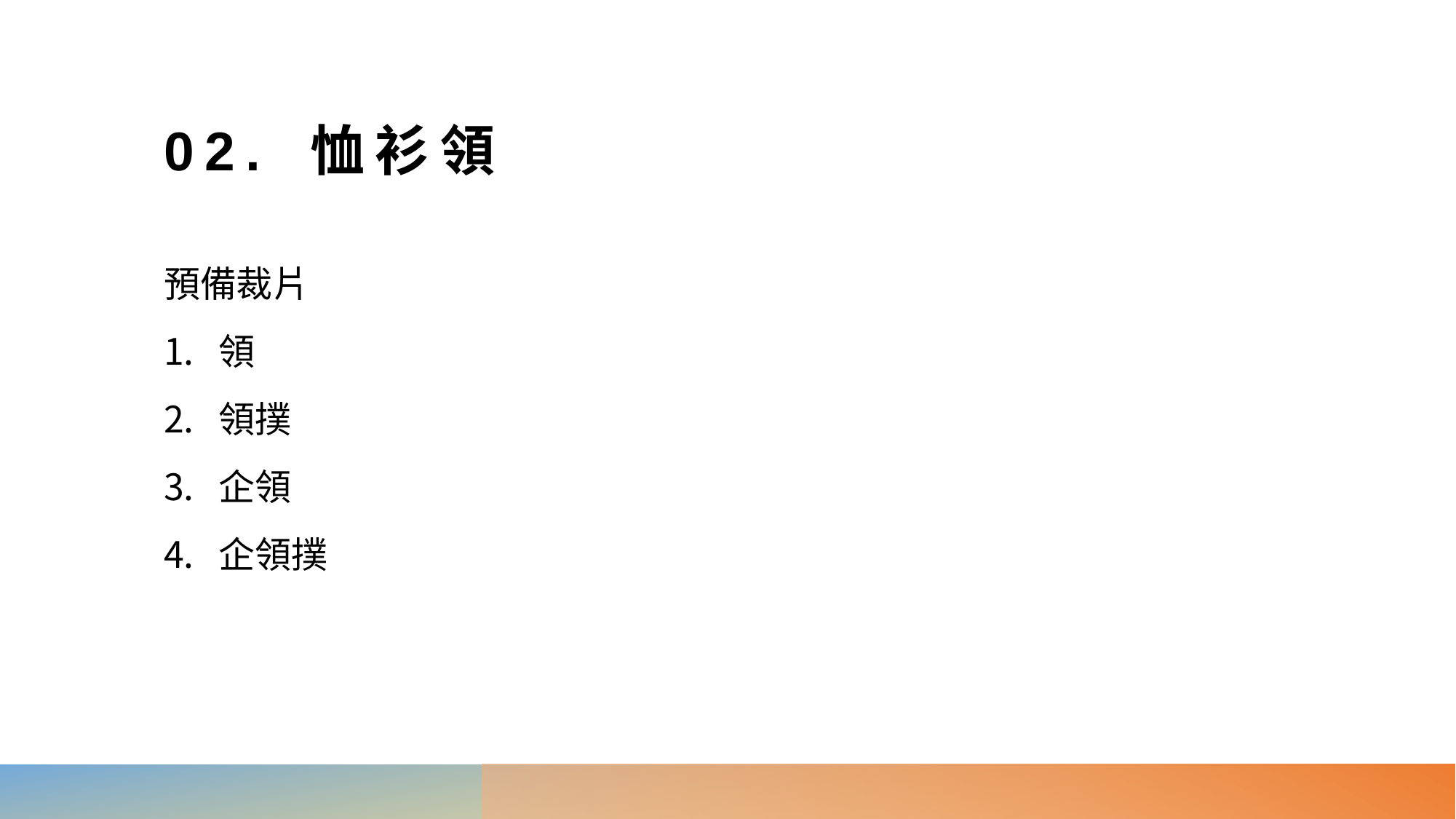

# 02. 恤衫領
預備裁片
領
領撲
企領
企領撲